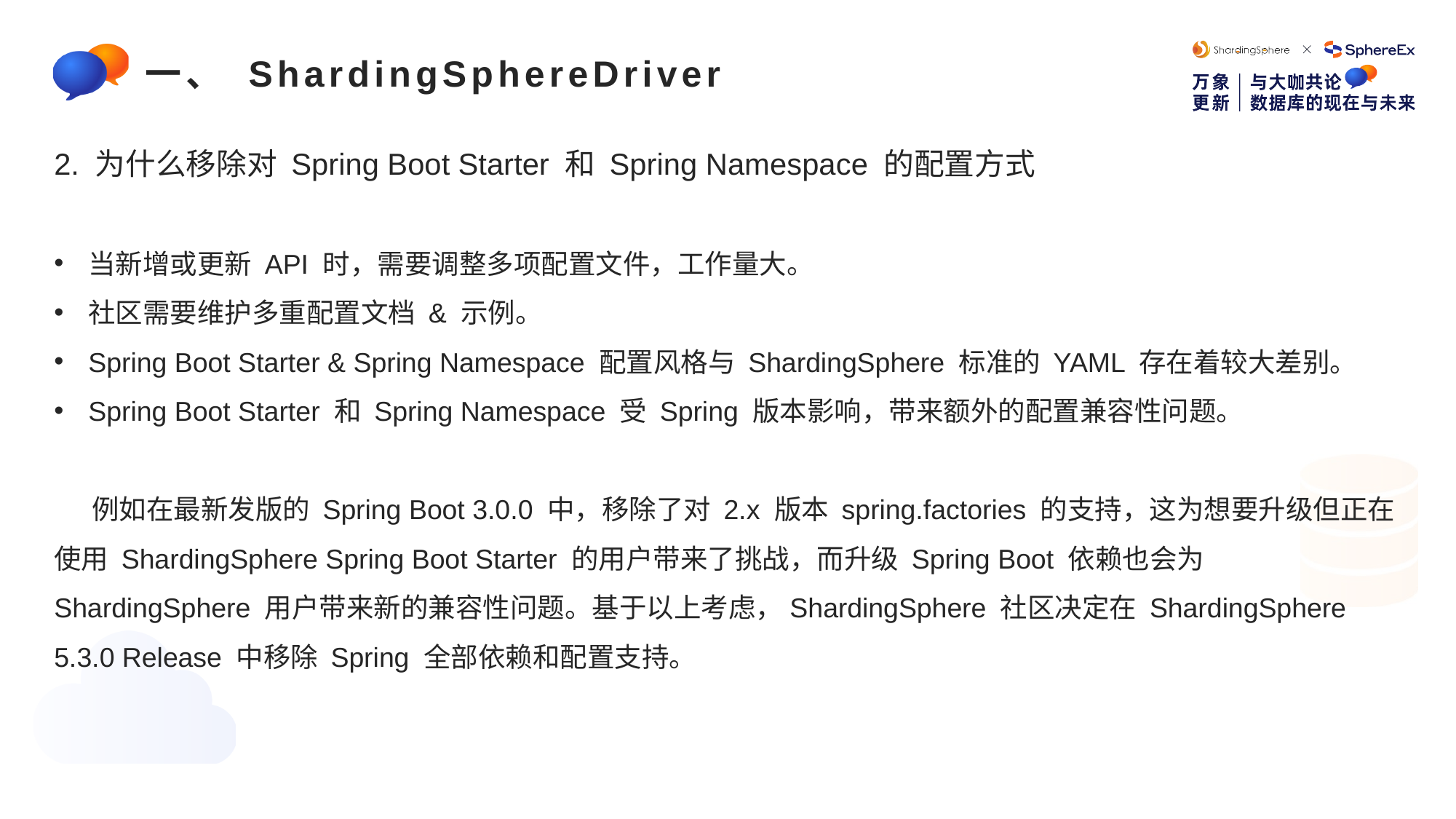

e7d195523061f1c0c2b73831c94a3edc981f60e396d3e182073EE1468018468A7F192AE5E5CD515B6C3125F8AF6E4EE646174E8CF0B46FD19828DCE8CDA3B3A044A74F0E769C5FA8CB87AB6FC303C8BA3785FAC64AF5424764E128FECAE4CC727650C04623638EBB0E38E204334561D5C6A1F0CAD760F6FBB7D9E209A4CCD06739B0CBDF42479AA5F56606813F7B2771
一、 ShardingSphereDriver
2. 为什么移除对 Spring Boot Starter 和 Spring Namespace 的配置方式

当新增或更新 API 时，需要调整多项配置文件，工作量大。
社区需要维护多重配置文档 & 示例。
Spring Boot Starter & Spring Namespace 配置风格与 ShardingSphere 标准的 YAML 存在着较大差别。
Spring Boot Starter 和 Spring Namespace 受 Spring 版本影响，带来额外的配置兼容性问题。

     例如在最新发版的 Spring Boot 3.0.0 中，移除了对 2.x 版本 spring.factories 的支持，这为想要升级但正在使用 ShardingSphere Spring Boot Starter 的用户带来了挑战，而升级 Spring Boot 依赖也会为 ShardingSphere 用户带来新的兼容性问题。基于以上考虑，ShardingSphere 社区决定在 ShardingSphere 5.3.0 Release 中移除 Spring 全部依赖和配置支持。